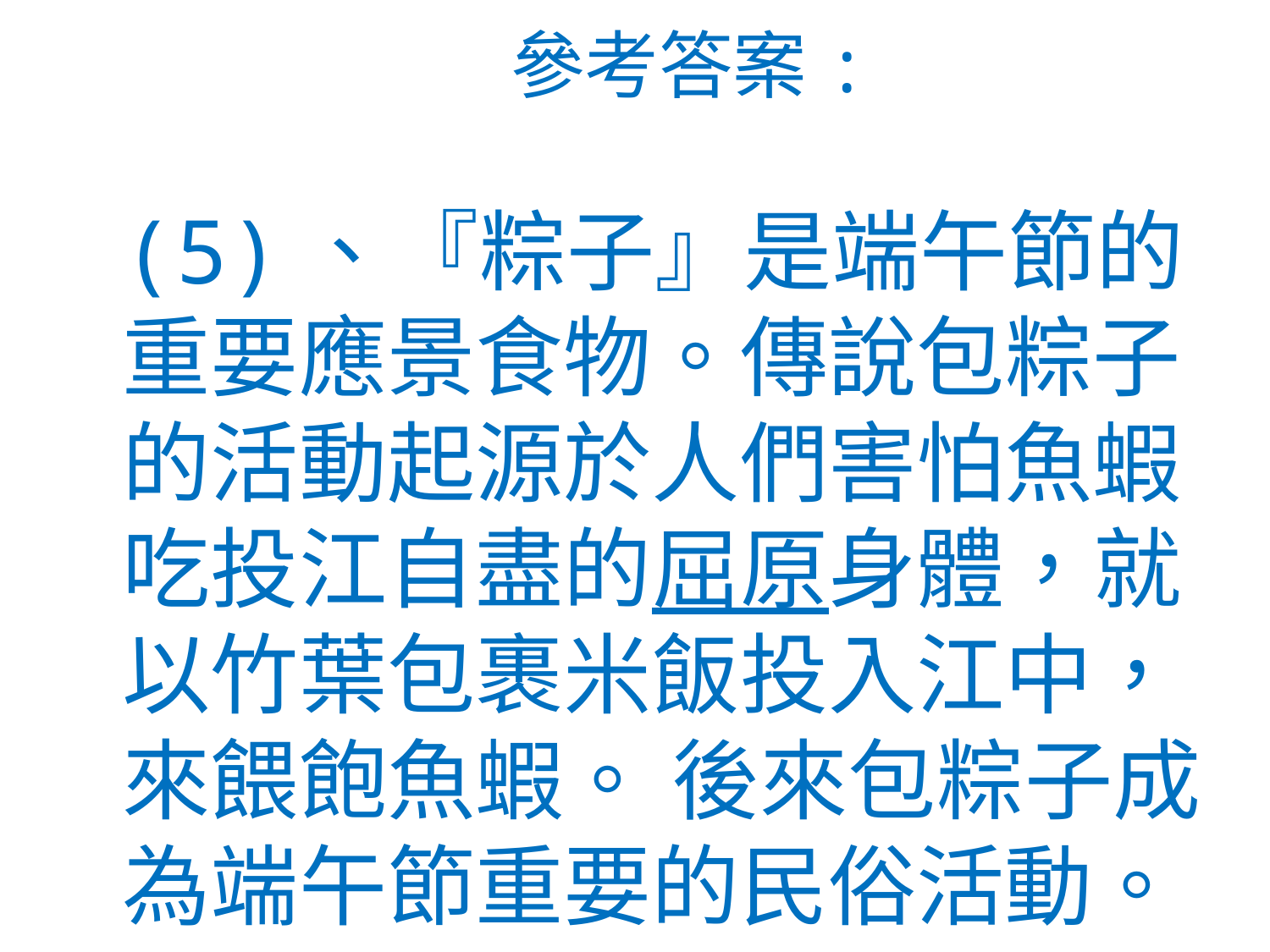

參考答案:

(5)、『粽子』是端午節的重要應景食物。傳說包粽子的活動起源於人們害怕魚蝦吃投江自盡的屈原身體，就以竹葉包裹米飯投入江中，來餵飽魚蝦。 後來包粽子成為端午節重要的民俗活動。